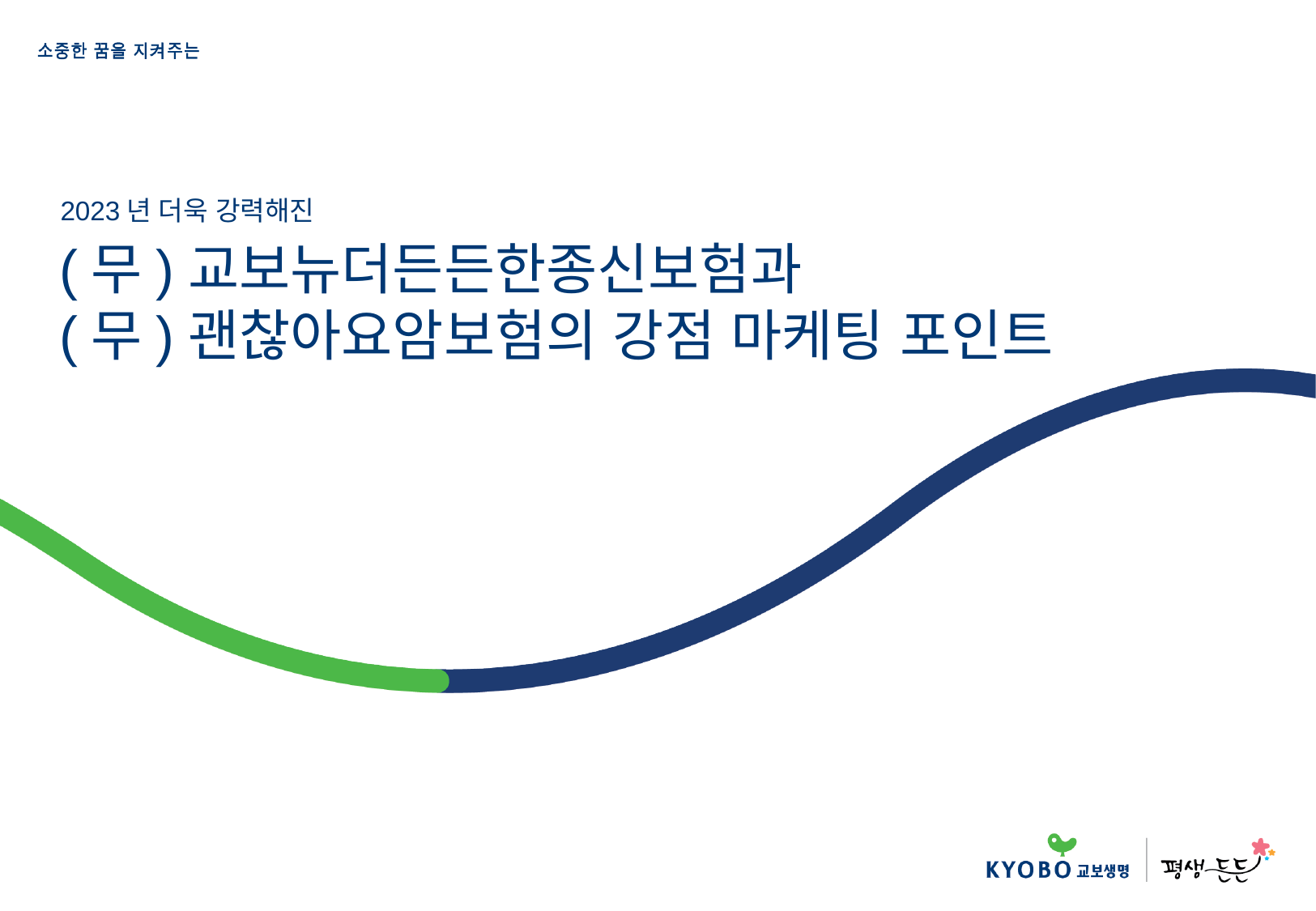

2023년 더욱 강력해진
(무)교보뉴더든든한종신보험과
(무)괜찮아요암보험의 강점 마케팅 포인트